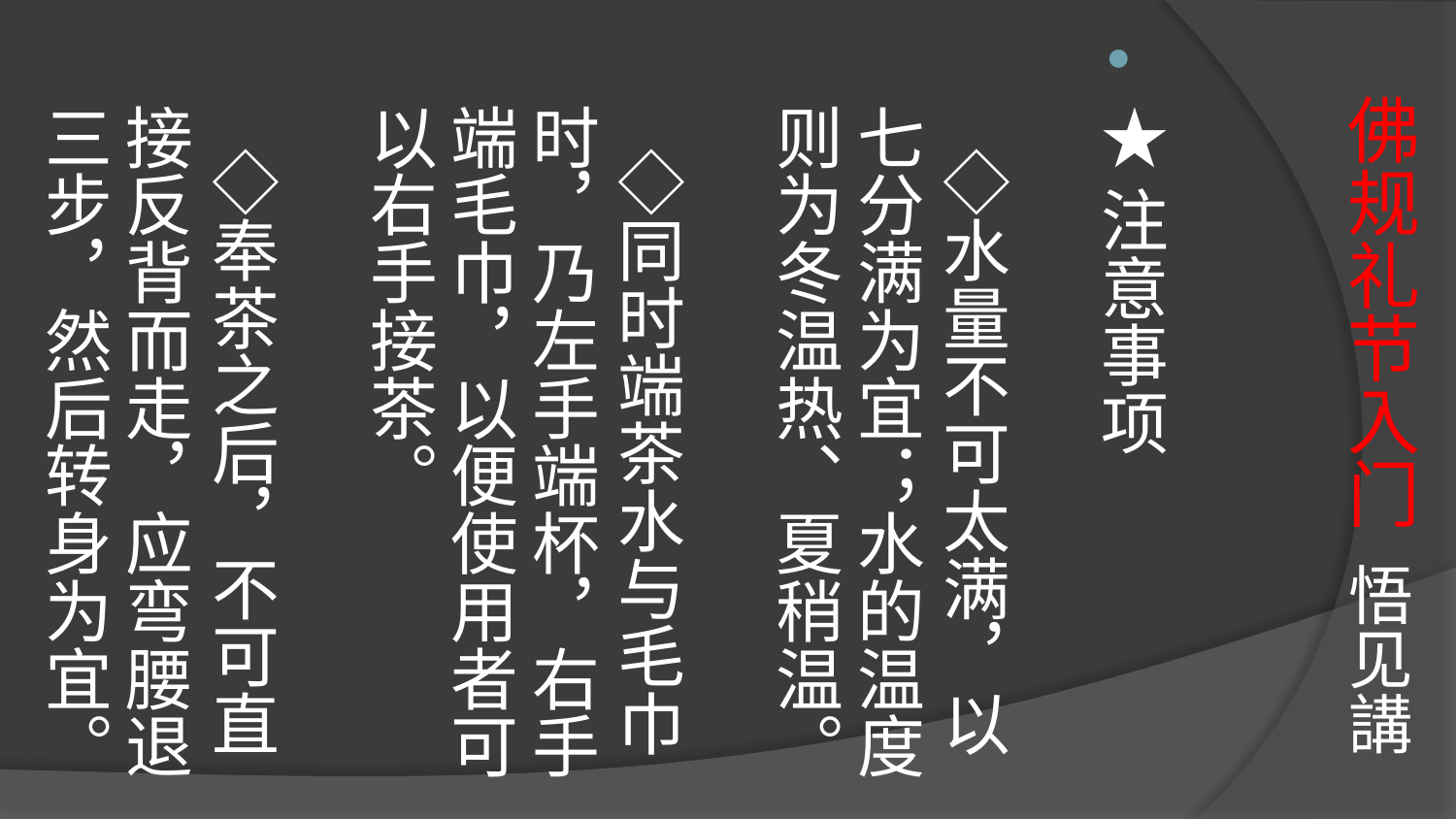

# 佛规礼节入门  悟见講
★注意事项
   ◇水量不可太满，以七分满为宜；水的温度则为冬温热、夏稍温。
   ◇同时端茶水与毛巾时，乃左手端杯，右手端毛巾，以便使用者可以右手接茶。
   ◇奉茶之后，不可直接反背而走，应弯腰退三步，然后转身为宜。